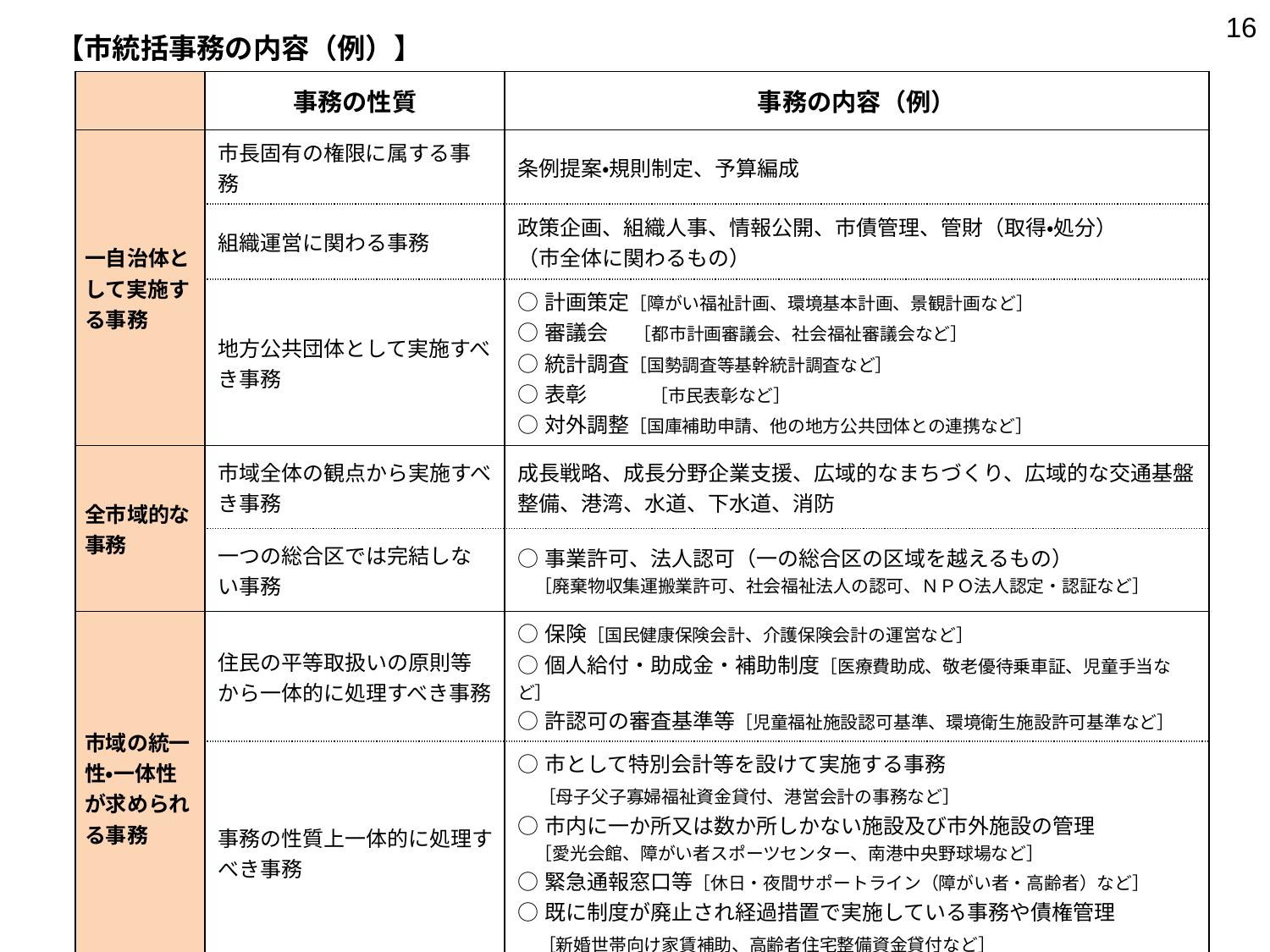

16
【市統括事務の内容（例）】
|  | 事務の性質 | 事務の内容（例） |
| --- | --- | --- |
| 一自治体として実施する事務 | 市長固有の権限に属する事務 | 条例提案・規則制定、予算編成 |
|  | 組織運営に関わる事務 | 政策企画、組織人事、情報公開、市債管理、管財（取得・処分） （市全体に関わるもの） |
|  | 地方公共団体として実施すべき事務 | ○計画策定［障がい福祉計画、環境基本計画、景観計画など］ ○審議会　 ［都市計画審議会、社会福祉審議会など］ ○統計調査［国勢調査等基幹統計調査など］ ○表彰　　　［市民表彰など］ ○対外調整［国庫補助申請、他の地方公共団体との連携など］ |
| 全市域的な事務 | 市域全体の観点から実施すべき事務 | 成長戦略、成長分野企業支援、広域的なまちづくり、広域的な交通基盤整備、港湾、水道、下水道、消防 |
|  | 一つの総合区では完結しない事務 | ○事業許可、法人認可（一の総合区の区域を越えるもの） 　［廃棄物収集運搬業許可、社会福祉法人の認可、ＮＰＯ法人認定・認証など］ |
| 市域の統一性・一体性が求められる事務 | 住民の平等取扱いの原則等から一体的に処理すべき事務 | ○保険［国民健康保険会計、介護保険会計の運営など］ ○個人給付・助成金・補助制度［医療費助成、敬老優待乗車証、児童手当など］ ○許認可の審査基準等［児童福祉施設認可基準、環境衛生施設許可基準など］ |
|  | 事務の性質上一体的に処理すべき事務 | ○市として特別会計等を設けて実施する事務 　［母子父子寡婦福祉資金貸付、港営会計の事務など］ ○市内に一か所又は数か所しかない施設及び市外施設の管理 　［愛光会館、障がい者スポーツセンター、南港中央野球場など］ ○緊急通報窓口等［休日・夜間サポートライン（障がい者・高齢者）など］ ○既に制度が廃止され経過措置で実施している事務や債権管理 　［新婚世帯向け家賃補助、高齢者住宅整備資金貸付など］ |